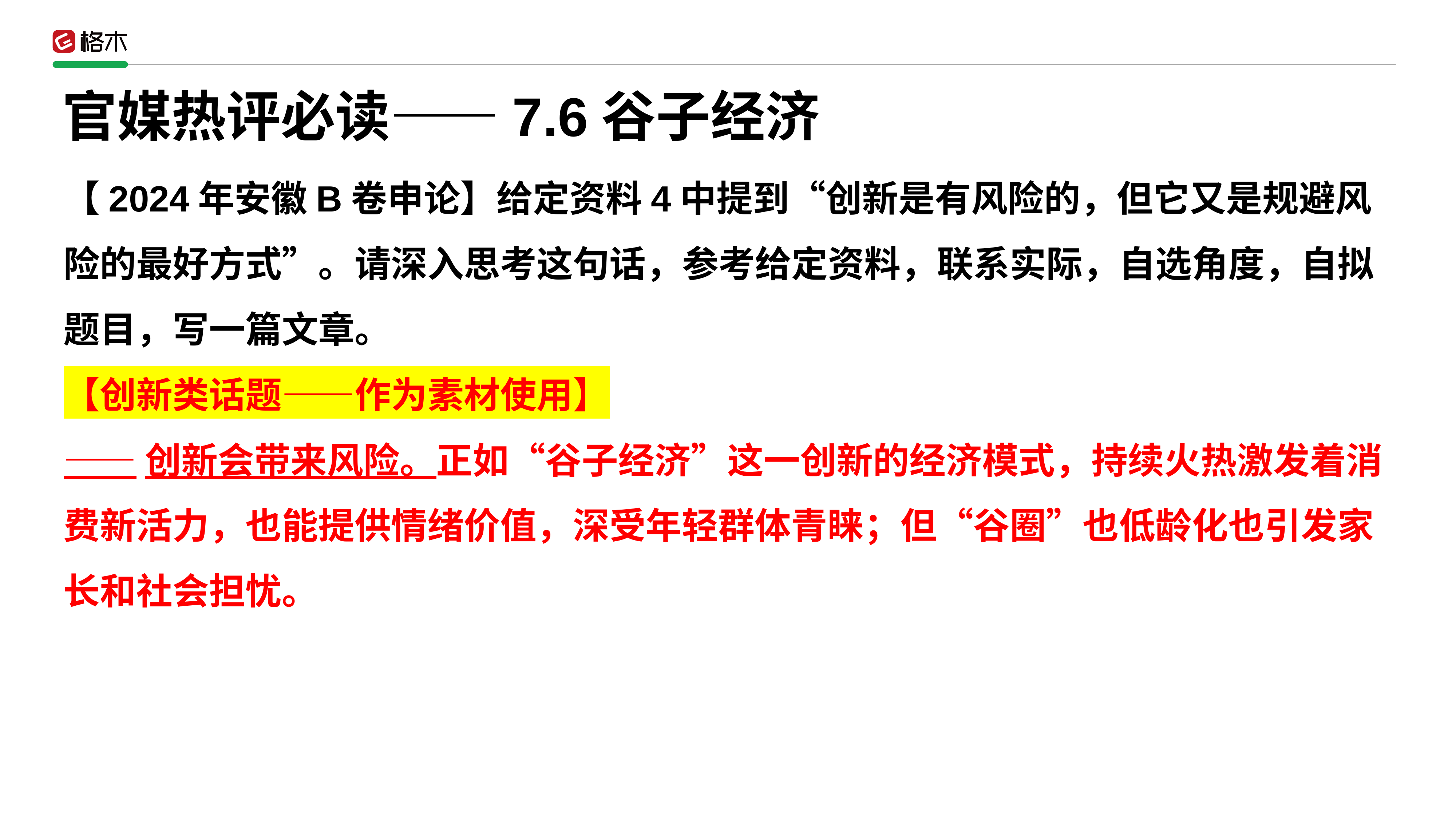

官媒热评必读——7.6谷子经济
【2024年安徽B卷申论】给定资料4中提到“创新是有风险的，但它又是规避风险的最好方式”。请深入思考这句话，参考给定资料，联系实际，自选角度，自拟题目，写一篇文章。
【创新类话题——作为素材使用】
——创新会带来风险。正如“谷子经济”这一创新的经济模式，持续火热激发着消费新活力，也能提供情绪价值，深受年轻群体青睐；但“谷圈”也低龄化也引发家长和社会担忧。